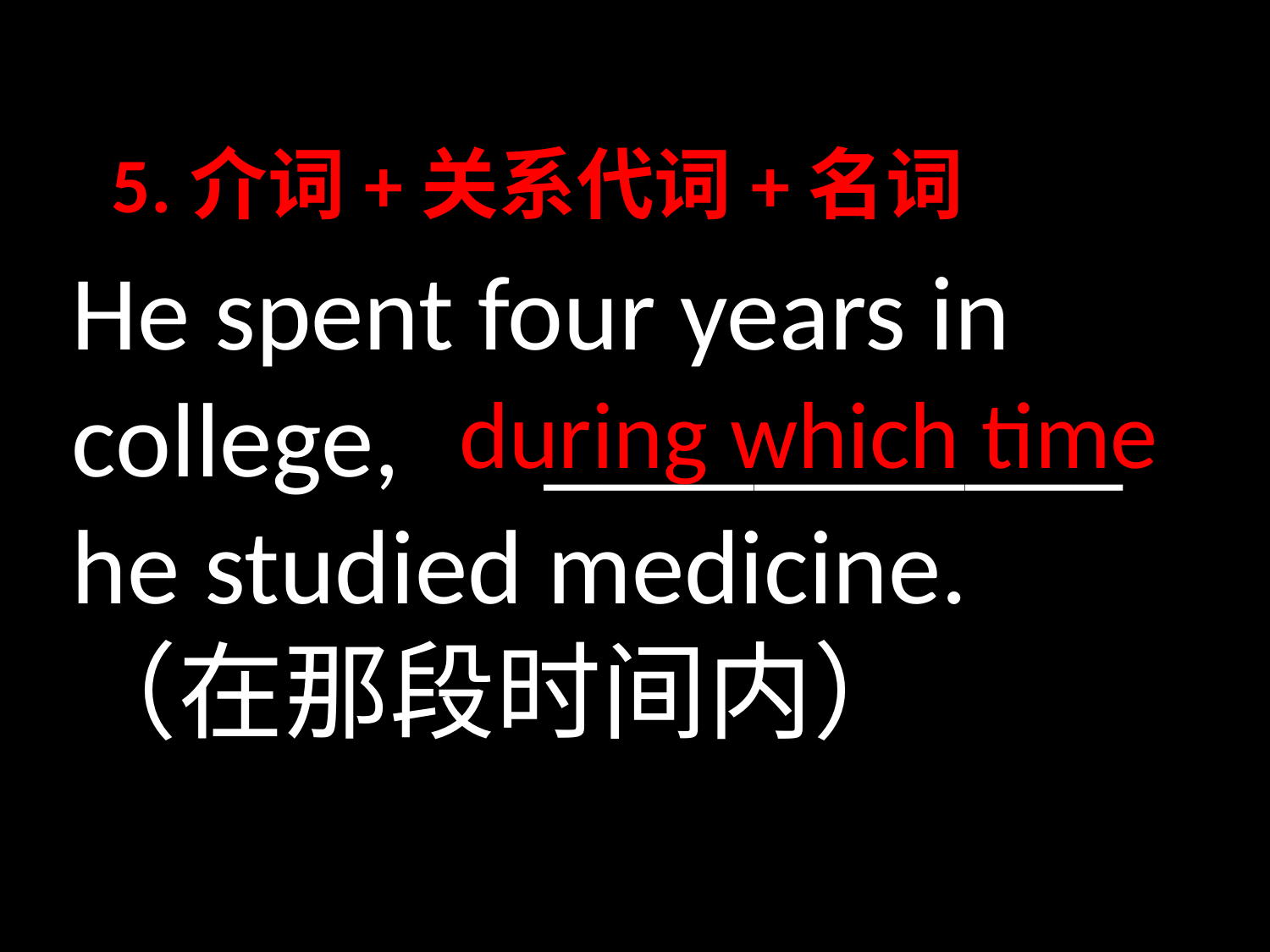

5.介词+关系代词+名词
He spent four years in college,      ___________ he studied medicine.（在那段时间内）
during which time